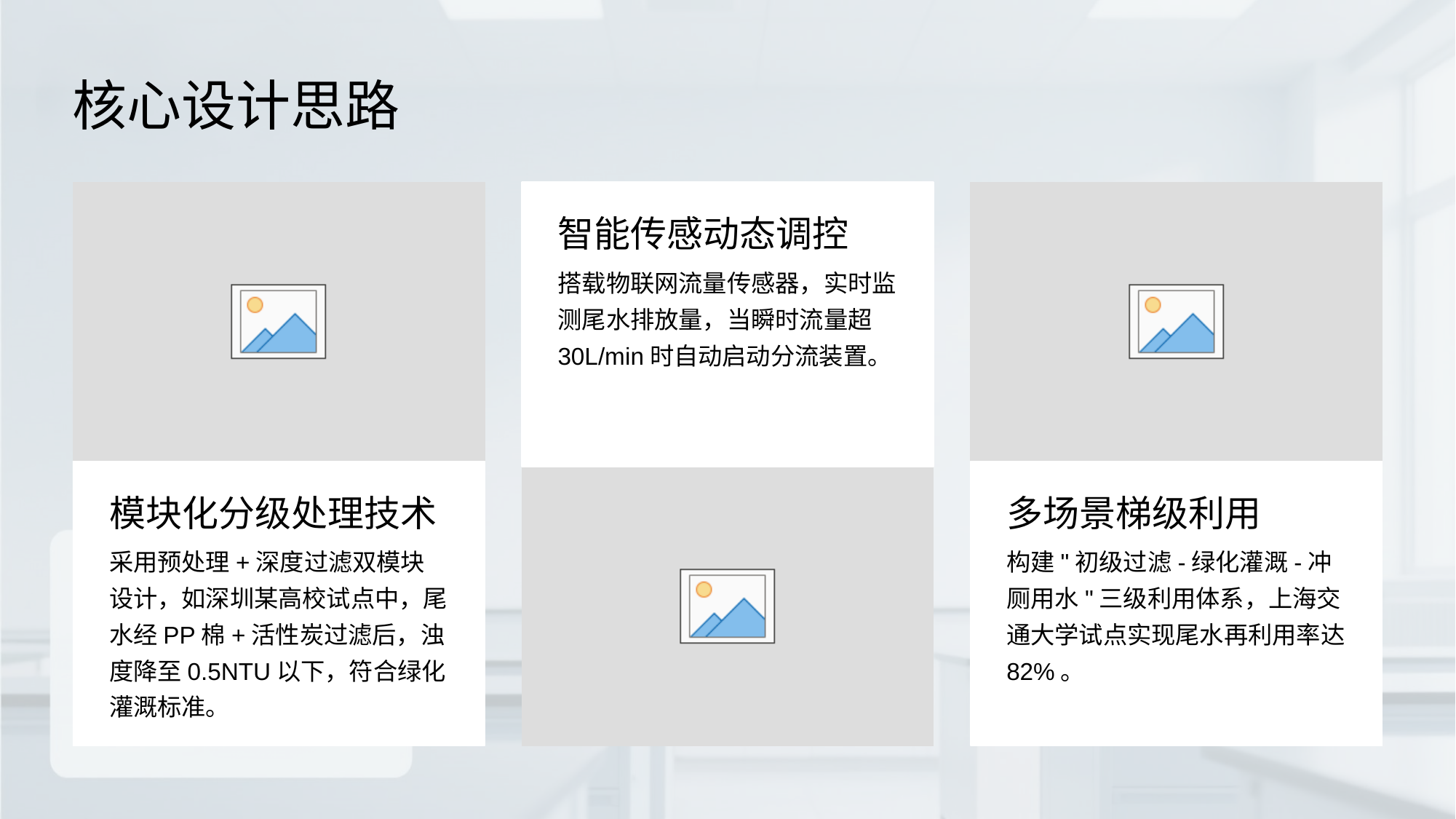

核心设计思路

智能传感动态调控
搭载物联网流量传感器，实时监测尾水排放量，当瞬时流量超30L/min时自动启动分流装置。

模块化分级处理技术
多场景梯级利用
采用预处理+深度过滤双模块设计，如深圳某高校试点中，尾水经PP棉+活性炭过滤后，浊度降至0.5NTU以下，符合绿化灌溉标准。
构建"初级过滤-绿化灌溉-冲厕用水"三级利用体系，上海交通大学试点实现尾水再利用率达82%。